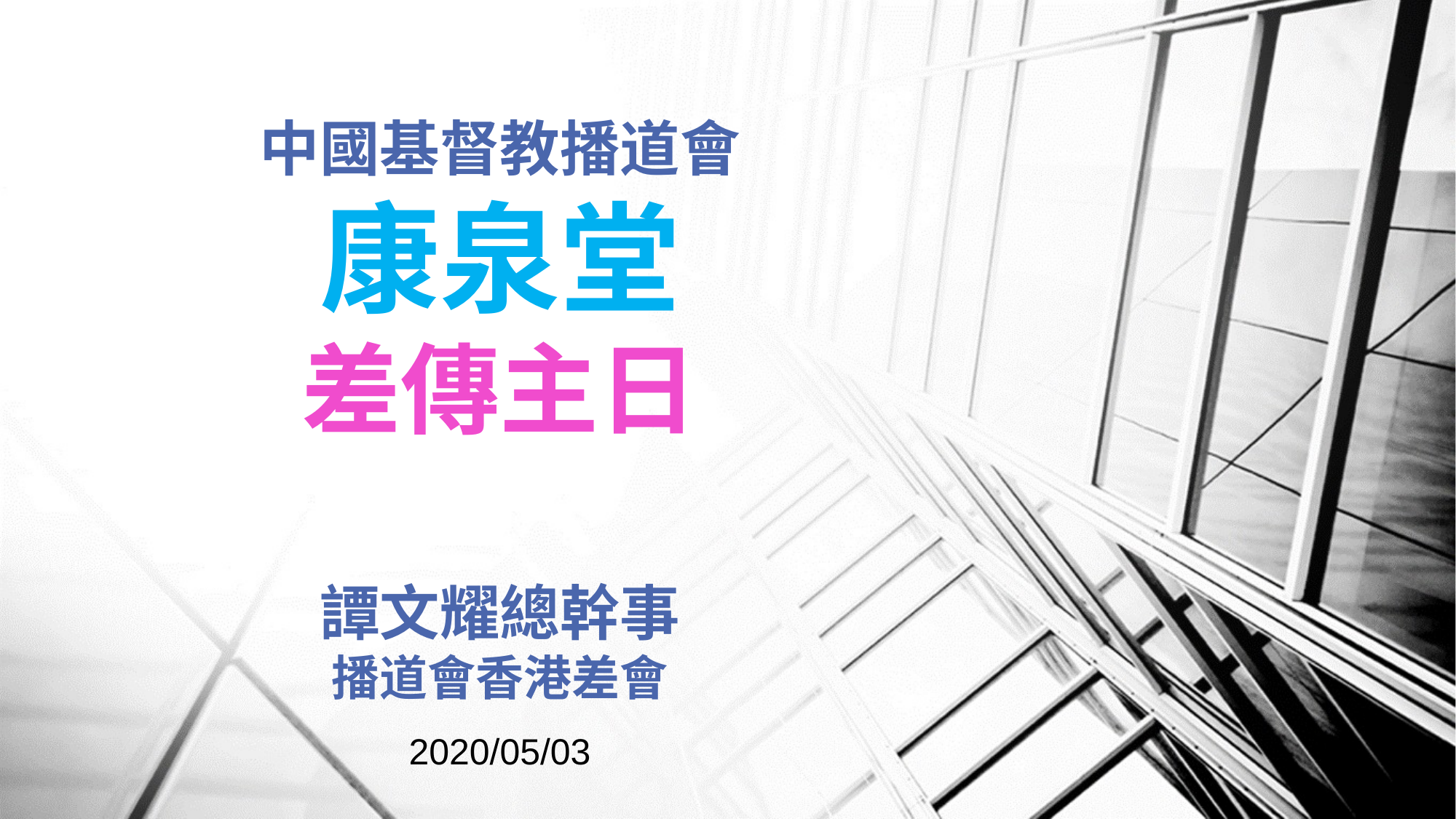

# 中國基督教播道會 康泉堂 差傳主日 譚文耀總幹事 播道會香港差會
2020/05/03